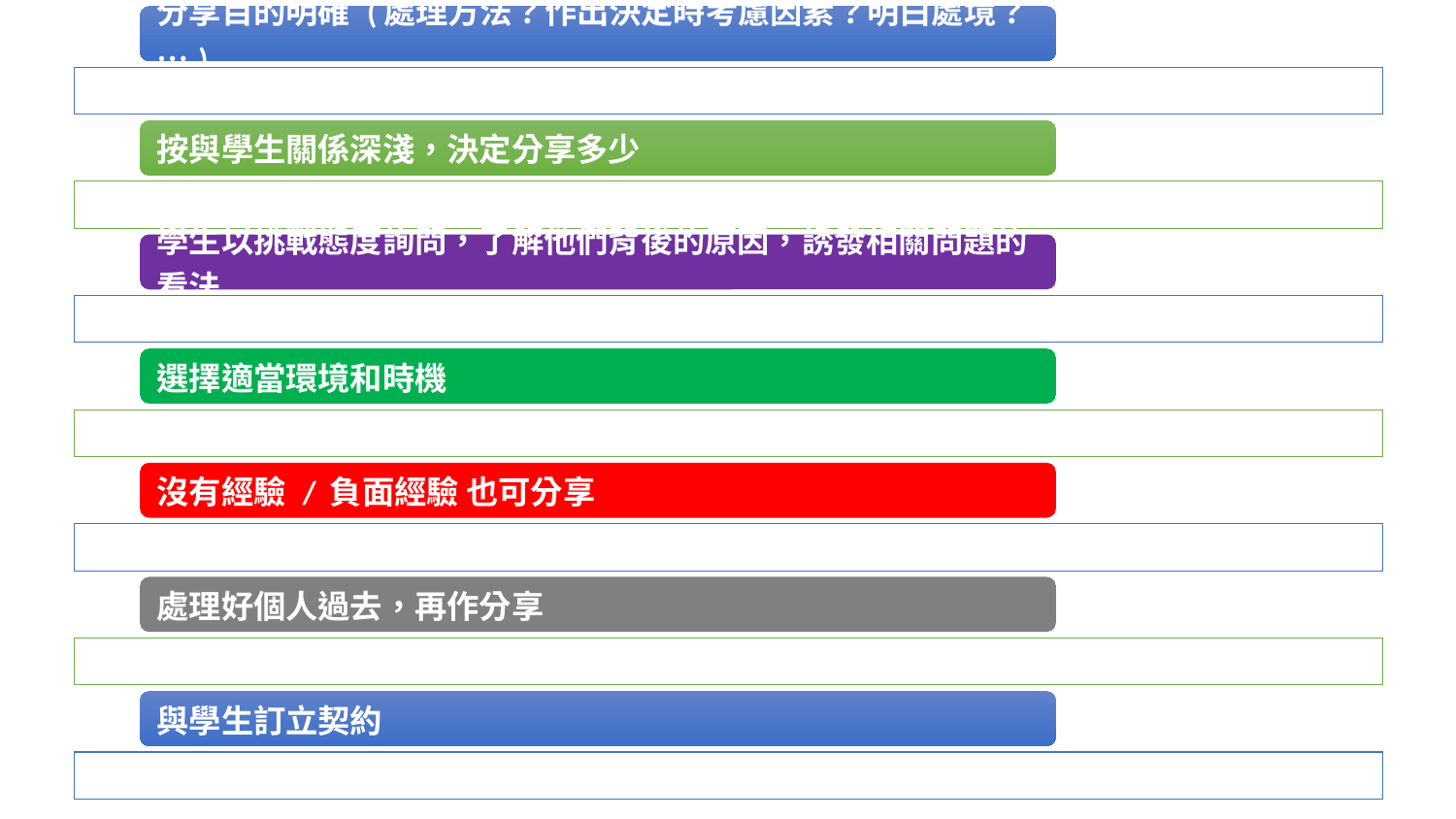

分享目的明確 (處理方法？作出決定時考慮因素？明白處境？…)
按與學生關係深淺，決定分享多少
學生以挑戰態度詢問，了解他們背後的原因，誘發相關問題的看法
選擇適當環境和時機
沒有經驗 / 負面經驗 也可分享
處理好個人過去，再作分享
與學生訂立契約
#